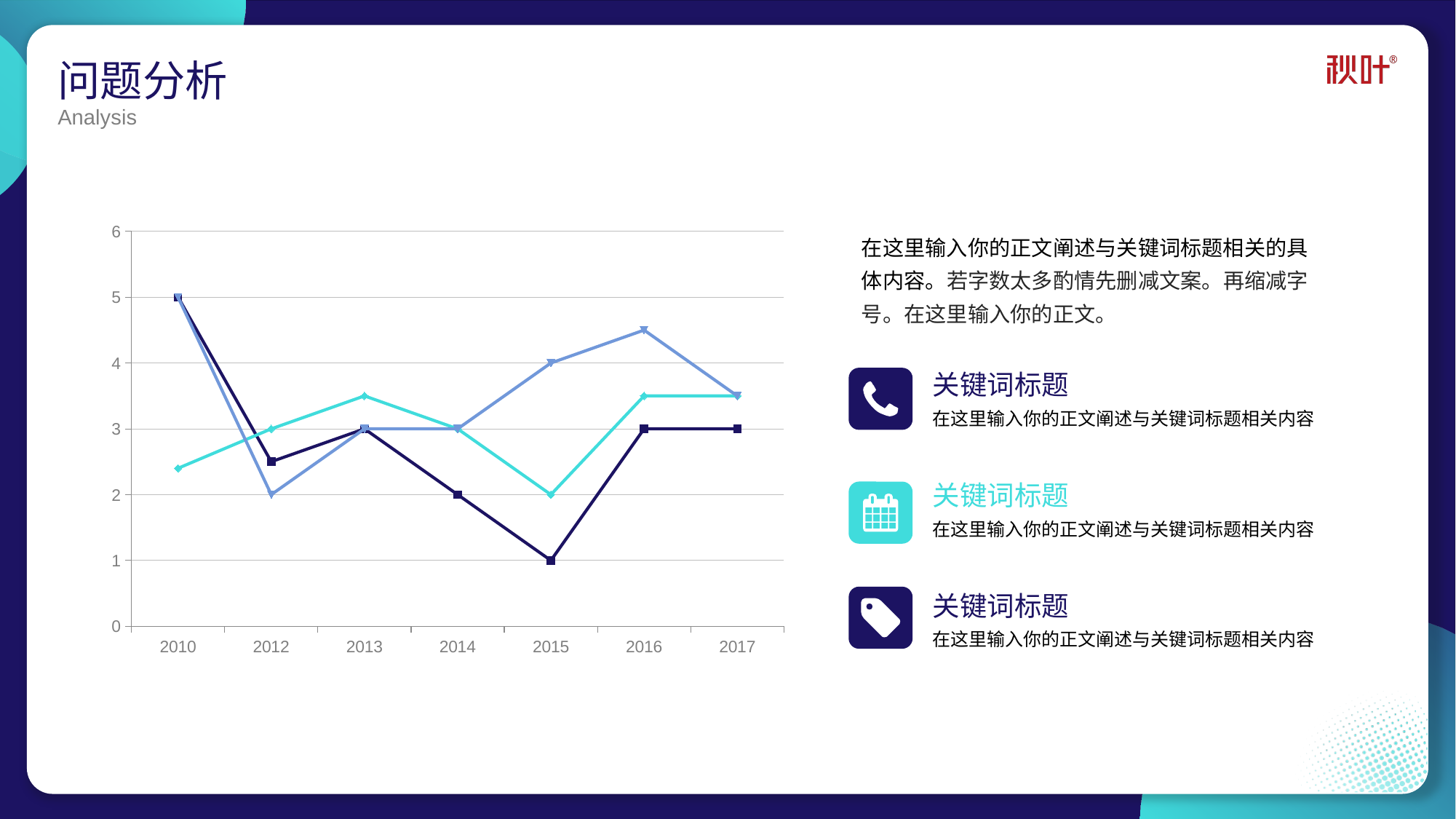

# 问题分析
Analysis

### Chart

| Category | Series 1 | Series 2 | Series 3 |
|---|---|---|---|
| 2010 | 5.0 | 2.4 | 5.0 |
| 2012 | 2.5 | 3.0 | 2.0 |
| 2013 | 3.0 | 3.5 | 3.0 |
| 2014 | 2.0 | 3.0 | 3.0 |
| 2015 | 1.0 | 2.0 | 4.0 |
| 2016 | 3.0 | 3.5 | 4.5 |
| 2017 | 3.0 | 3.5 | 3.5 |
在这里输入你的正文阐述与关键词标题相关的具体内容。若字数太多酌情先删减文案。再缩减字号。在这里输入你的正文。
关键词标题
在这里输入你的正文阐述与关键词标题相关内容

关键词标题
在这里输入你的正文阐述与关键词标题相关内容

关键词标题
在这里输入你的正文阐述与关键词标题相关内容